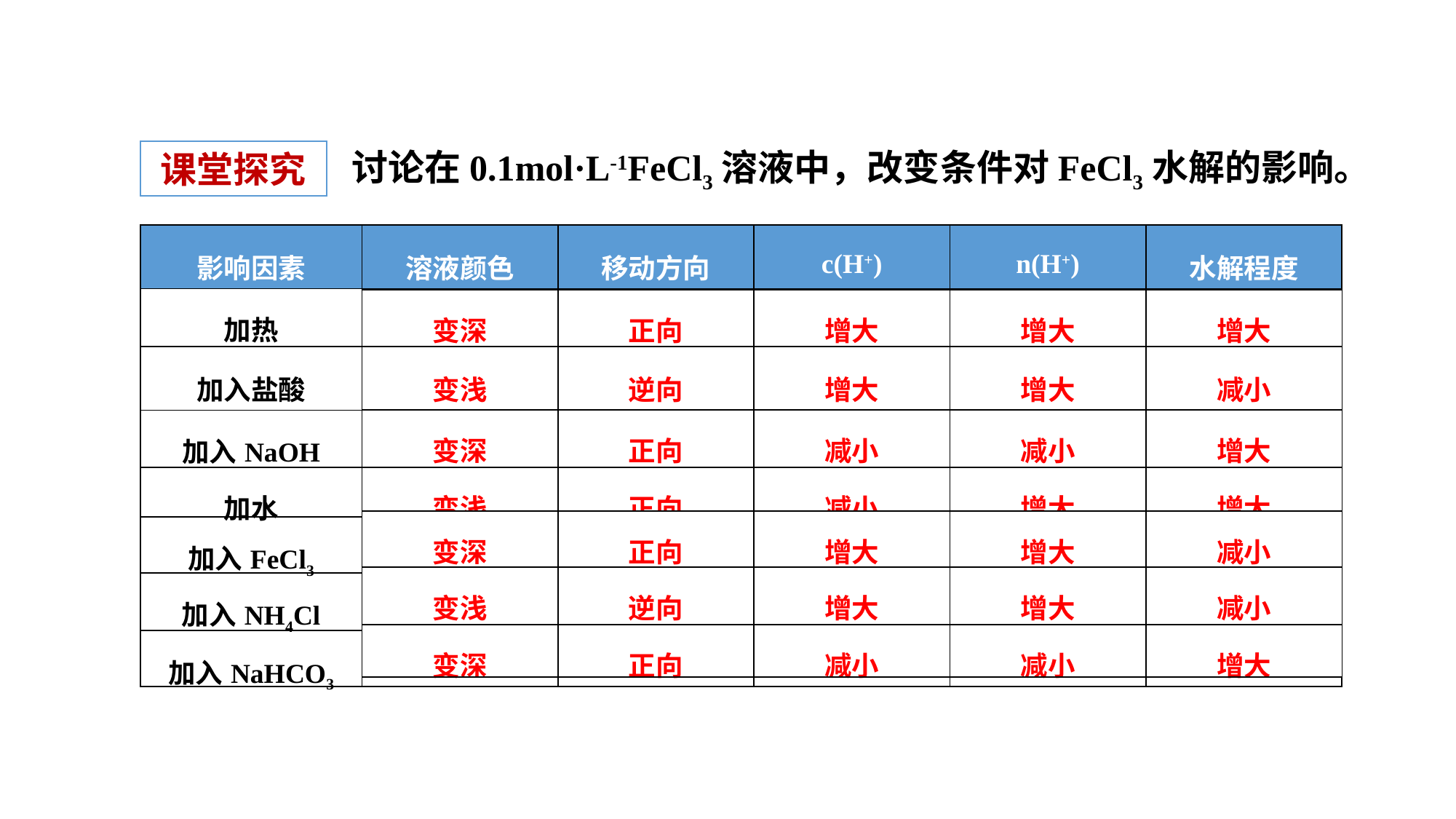

讨论在0.1mol·L-1FeCl3溶液中，改变条件对FeCl3水解的影响。
课堂探究
| 影响因素 | 溶液颜色 | 移动方向 | c(H+) | n(H+) | 水解程度 |
| --- | --- | --- | --- | --- | --- |
| 加热 |  |  |  |  |  |
| 加入盐酸 |  |  |  |  |  |
| 加入NaOH |  |  |  |  |  |
| 加水 |  |  |  |  |  |
| 加入FeCl3 |  |  |  |  |  |
| 加入NH4Cl |  |  |  |  |  |
| 加入NaHCO3 |  |  |  |  |  |
| 变深 | 正向 | 增大 | 增大 | 增大 |
| --- | --- | --- | --- | --- |
| 变浅 | 逆向 | 增大 | 增大 | 减小 |
| --- | --- | --- | --- | --- |
| 变深 | 正向 | 减小 | 减小 | 增大 |
| --- | --- | --- | --- | --- |
| 变浅 | 正向 | 减小 | 增大 | 增大 |
| --- | --- | --- | --- | --- |
| 变深 | 正向 | 增大 | 增大 | 减小 |
| --- | --- | --- | --- | --- |
| 变浅 | 逆向 | 增大 | 增大 | 减小 |
| --- | --- | --- | --- | --- |
| 变深 | 正向 | 减小 | 减小 | 增大 |
| --- | --- | --- | --- | --- |